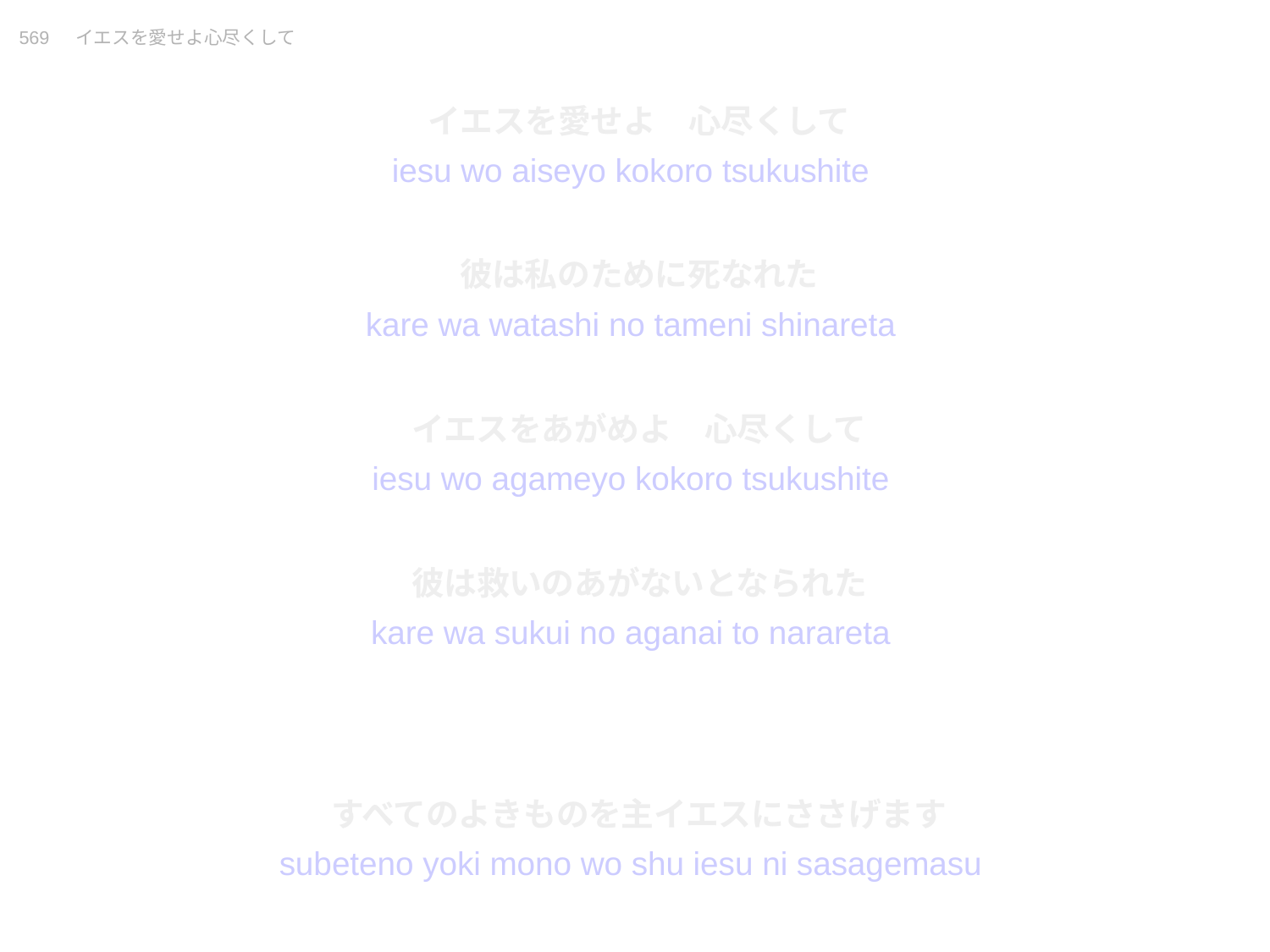

221113-Yoshiay.ppt
いえすをあいせよこころつくして
★P
569　イエスを愛せよ心尽くして
★３
イエスを愛せよ　心尽くして

彼は私のために死なれた

イエスをあがめよ　心尽くして

彼は救いのあがないとなられた

すべてのよきものを主イエスにささげます

すべてのよきもので主イエスをたたえます
iesu wo aiseyo kokoro tsukushite

kare wa watashi no tameni shinareta

iesu wo agameyo kokoro tsukushite

kare wa sukui no aganai to narareta

subeteno yoki mono wo shu iesu ni sasagemasu

subeteno yoki mono de shu iesu wo tatae masu